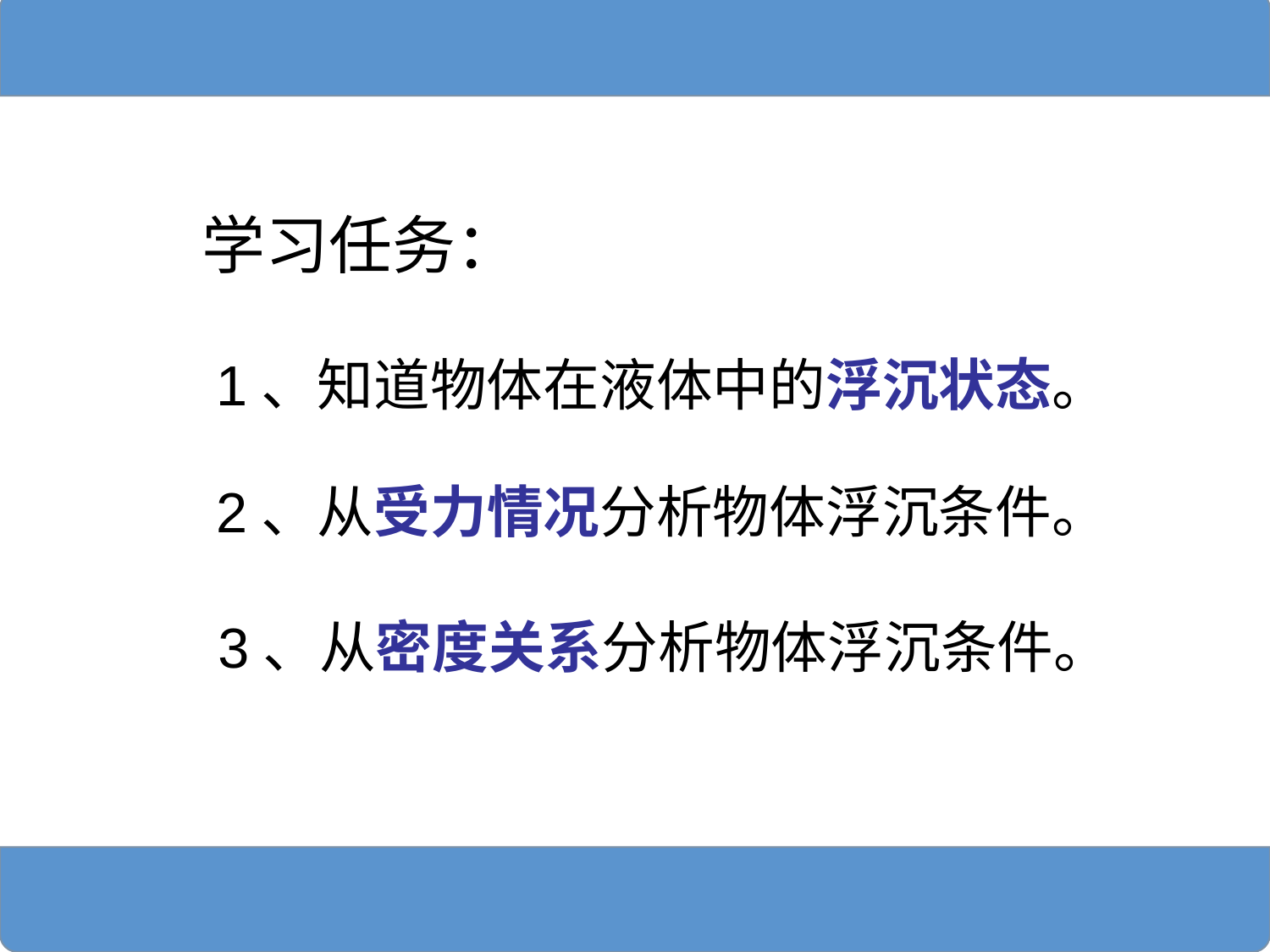

学习任务：

 1、知道物体在液体中的浮沉状态。

 2、从受力情况分析物体浮沉条件。

 3、从密度关系分析物体浮沉条件。